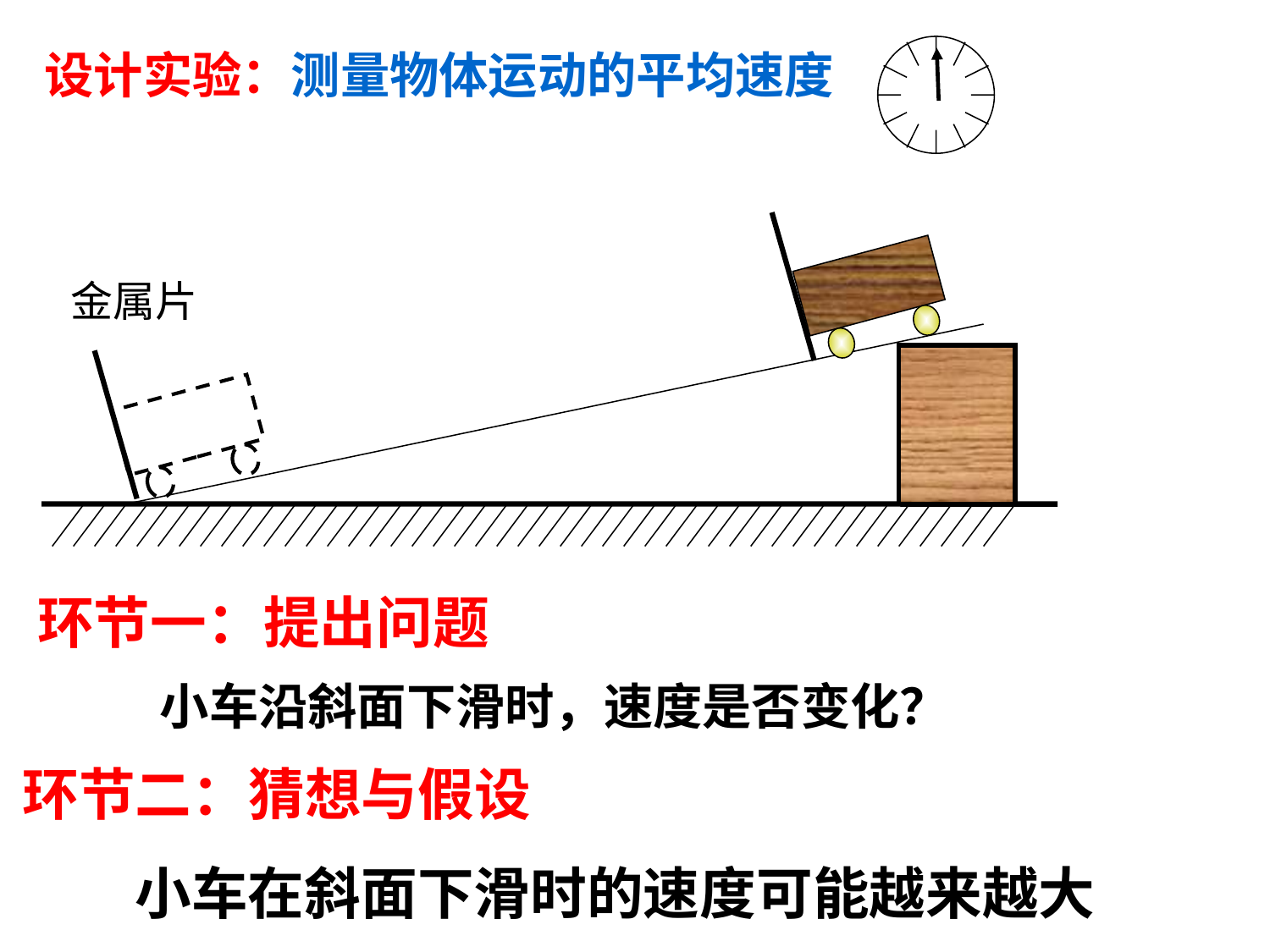

设计实验：测量物体运动的平均速度

金属片

环节一：提出问题
小车沿斜面下滑时，速度是否变化？
环节二：猜想与假设
小车在斜面下滑时的速度可能越来越大